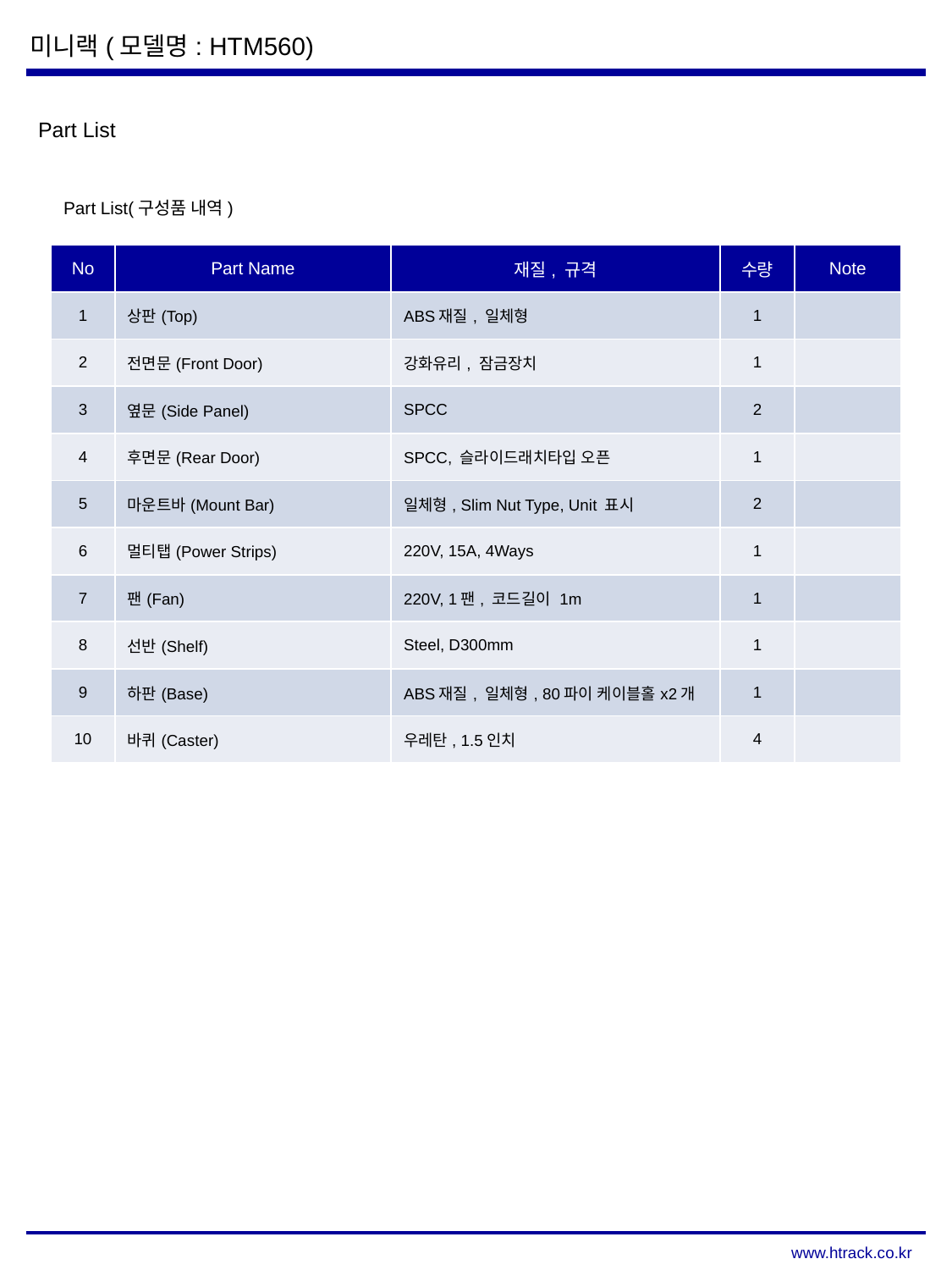

미니랙(모델명: HTM560)
Part List
Part List(구성품 내역)
| No | Part Name | 재질, 규격 | 수량 | Note |
| --- | --- | --- | --- | --- |
| 1 | 상판(Top) | ABS재질, 일체형 | 1 |  |
| 2 | 전면문(Front Door) | 강화유리, 잠금장치 | 1 |  |
| 3 | 옆문(Side Panel) | SPCC | 2 |  |
| 4 | 후면문(Rear Door) | SPCC, 슬라이드래치타입 오픈 | 1 |  |
| 5 | 마운트바(Mount Bar) | 일체형, Slim Nut Type, Unit 표시 | 2 |  |
| 6 | 멀티탭(Power Strips) | 220V, 15A, 4Ways | 1 |  |
| 7 | 팬(Fan) | 220V, 1팬, 코드길이 1m | 1 |  |
| 8 | 선반(Shelf) | Steel, D300mm | 1 |  |
| 9 | 하판(Base) | ABS재질, 일체형, 80파이 케이블홀x2개 | 1 |  |
| 10 | 바퀴(Caster) | 우레탄, 1.5인치 | 4 |  |
www.htrack.co.kr